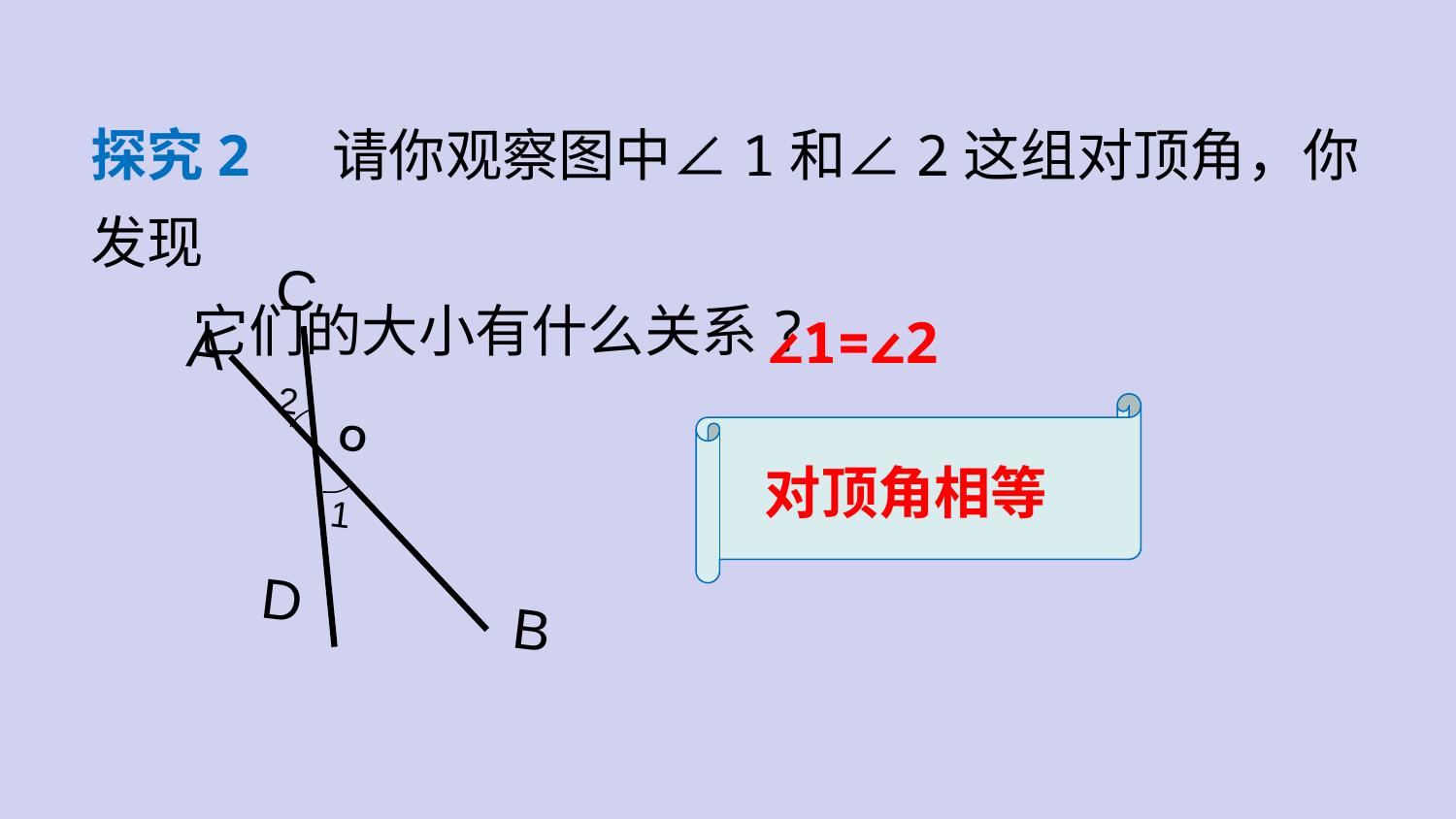

探究2  请你观察图中∠1和∠2这组对顶角，你发现
       它们的大小有什么关系?
C
A

2

1
D
B
O
∠1=∠2

对顶角相等